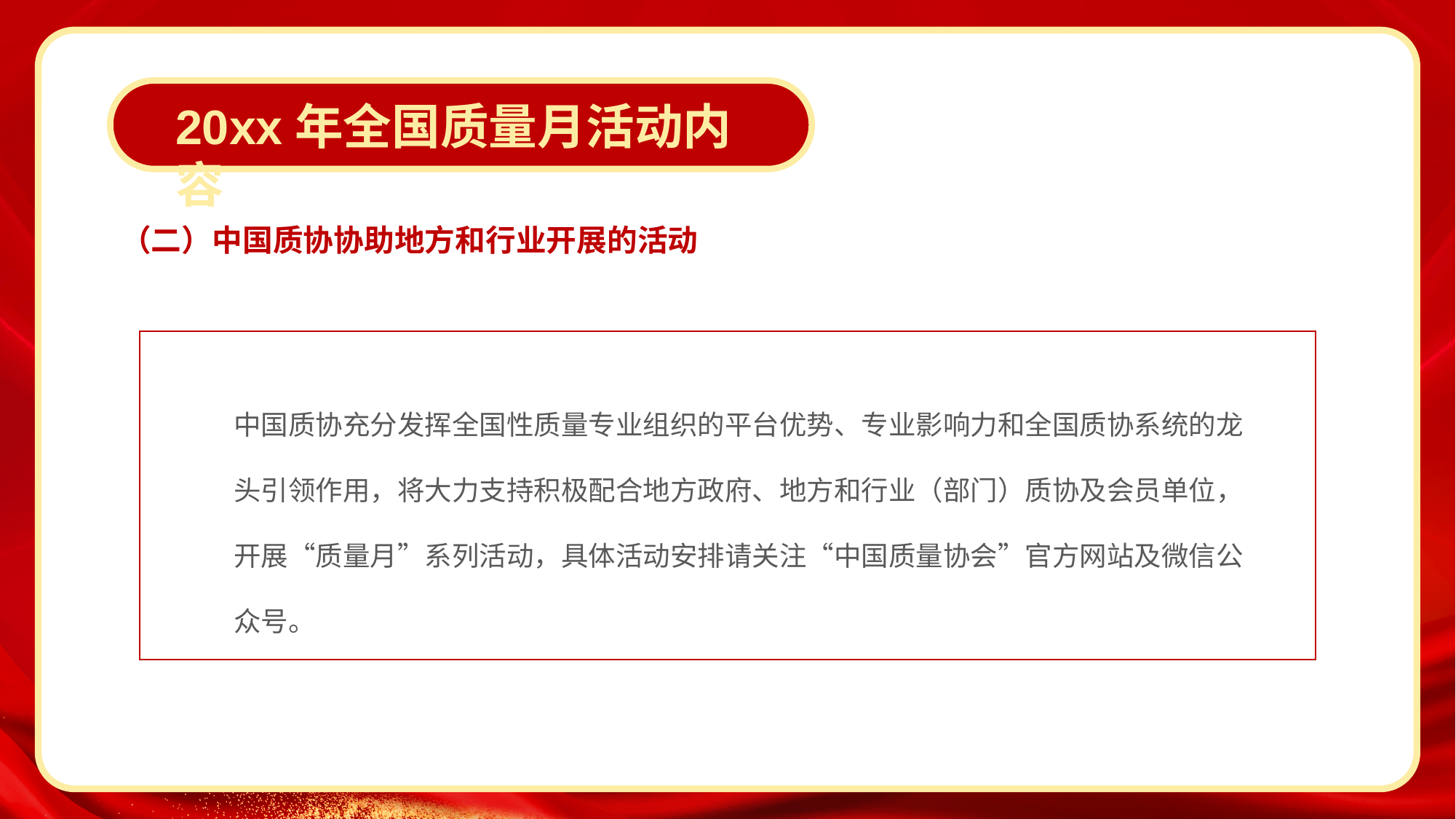

20xx年全国质量月活动内容
（二）中国质协协助地方和行业开展的活动

中国质协充分发挥全国性质量专业组织的平台优势、专业影响力和全国质协系统的龙头引领作用，将大力支持积极配合地方政府、地方和行业（部门）质协及会员单位，开展“质量月”系列活动，具体活动安排请关注“中国质量协会”官方网站及微信公众号。